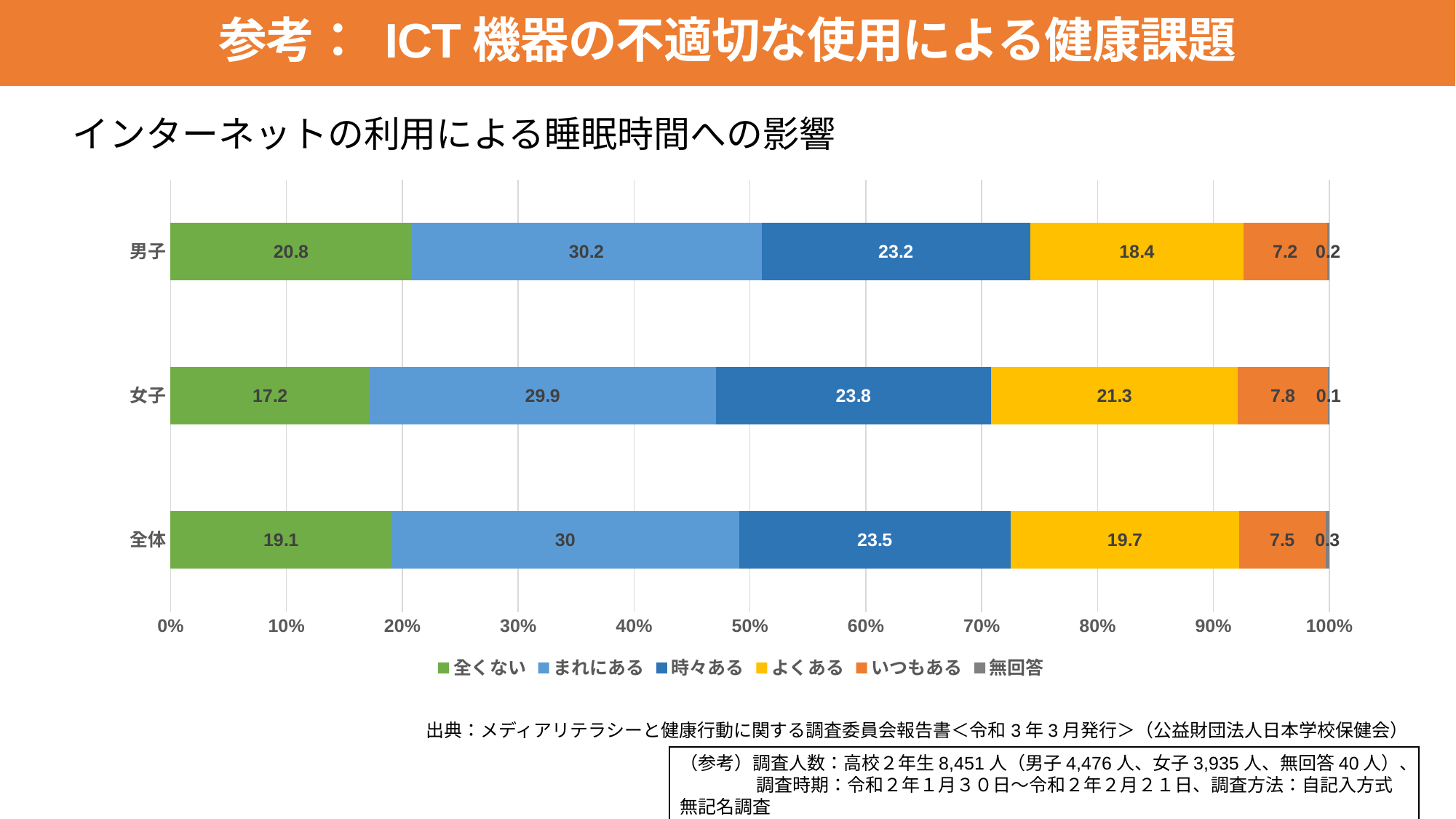

参考： ICT機器の不適切な使用による健康課題
インターネットの利用による睡眠時間への影響

### Chart

| Category | 全くない | まれにある | 時々ある | よくある | いつもある | 無回答 |
|---|---|---|---|---|---|---|
| 全体 | 19.1 | 30.0 | 23.5 | 19.7 | 7.5 | 0.3 |
| 女子 | 17.2 | 29.9 | 23.8 | 21.3 | 7.8 | 0.1 |
| 男子 | 20.8 | 30.2 | 23.2 | 18.4 | 7.2 | 0.2 |
出典：メディアリテラシーと健康行動に関する調査委員会報告書＜令和3年3月発行＞（公益財団法人日本学校保健会）
（参考）調査人数：高校２年生8,451人（男子4,476人、女子3,935人、無回答40人）、
　　　　 調査時期：令和２年１月３０日～令和２年２月２１日、調査方法：自記入方式無記名調査